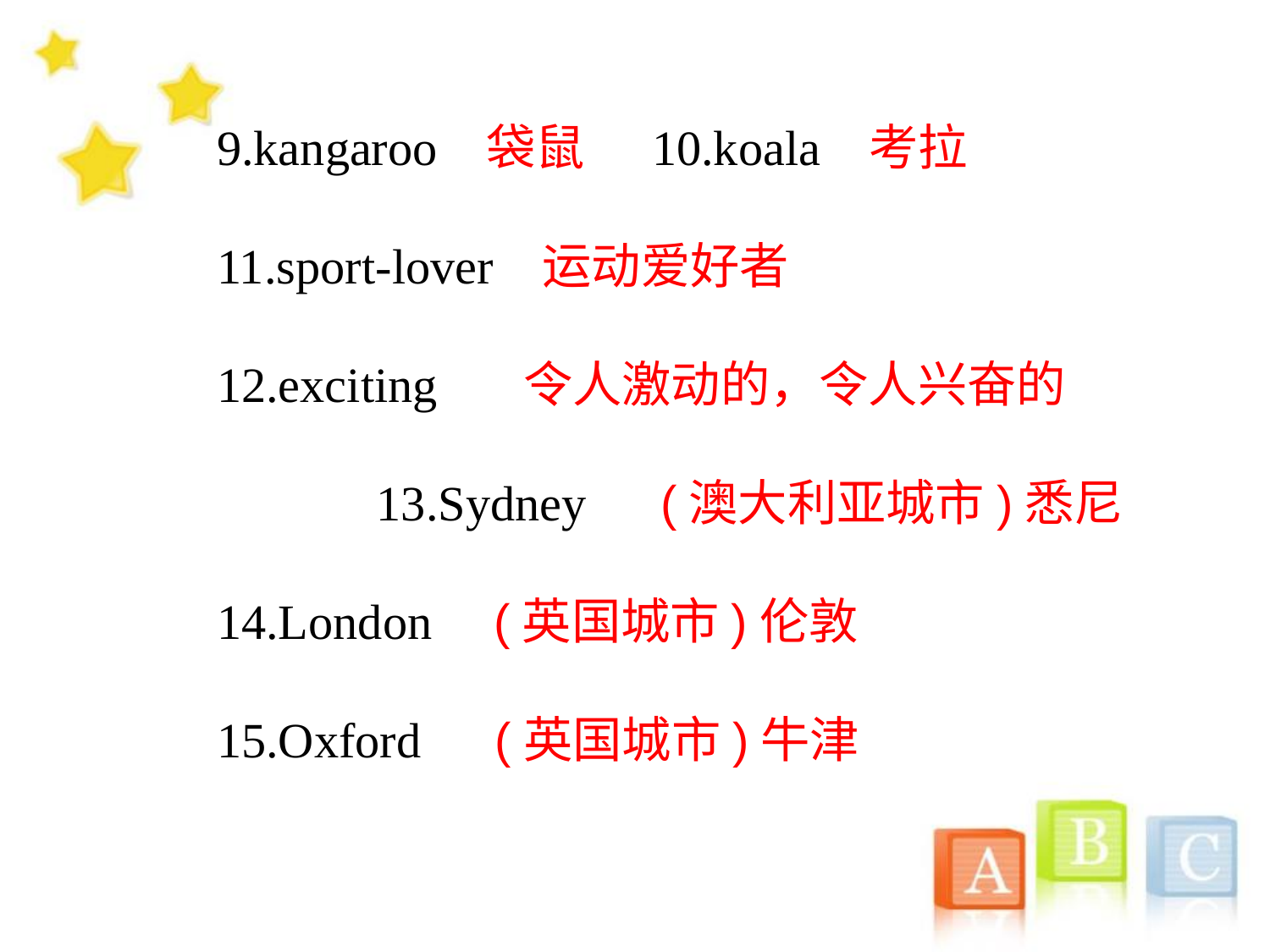

9.kangaroo   袋鼠     10.koala   考拉
11.sport-lover   运动爱好者
12.exciting      令人激动的，令人兴奋的  　　　　　13.Sydney      (澳大利亚城市)悉尼
14.London     (英国城市)伦敦  　　　　　15.Oxford      (英国城市)牛津